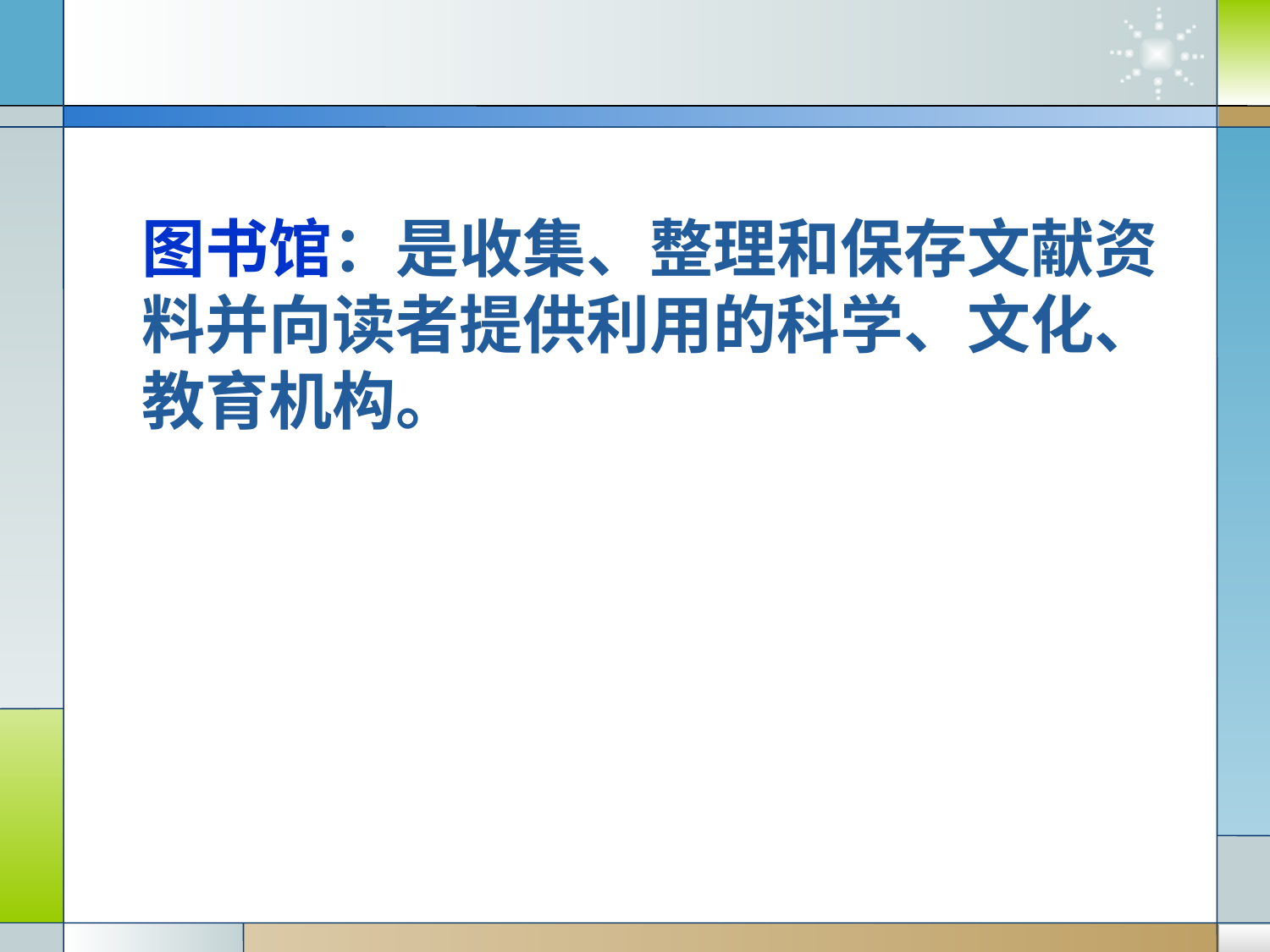

图书馆：是收集、整理和保存文献资料并向读者提供利用的科学、文化、教育机构。